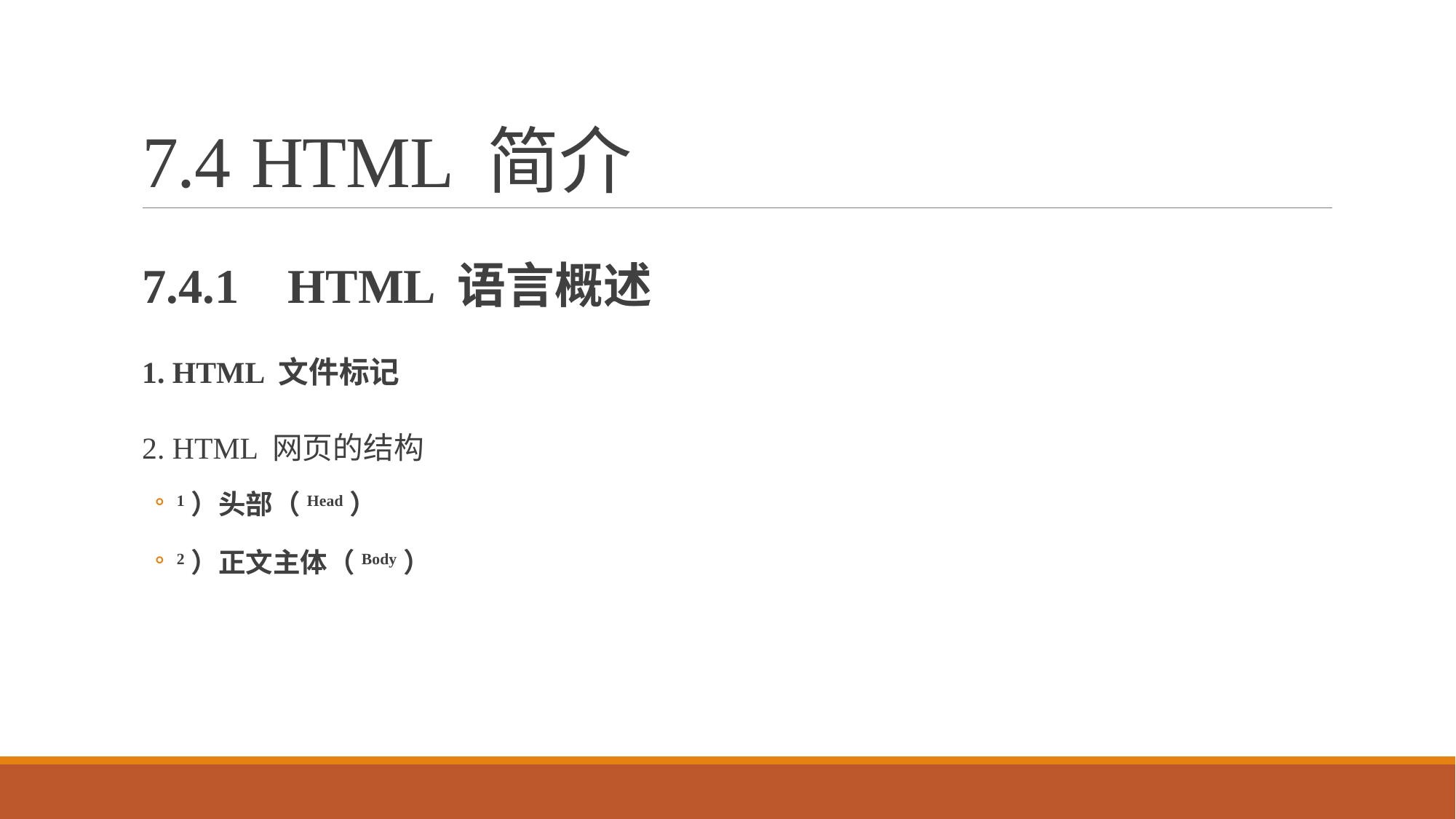

# 7.4	HTML 简介
7.4.1    HTML 语言概述
1. HTML 文件标记
2. HTML 网页的结构
1）头部（Head）
2）正文主体（Body）